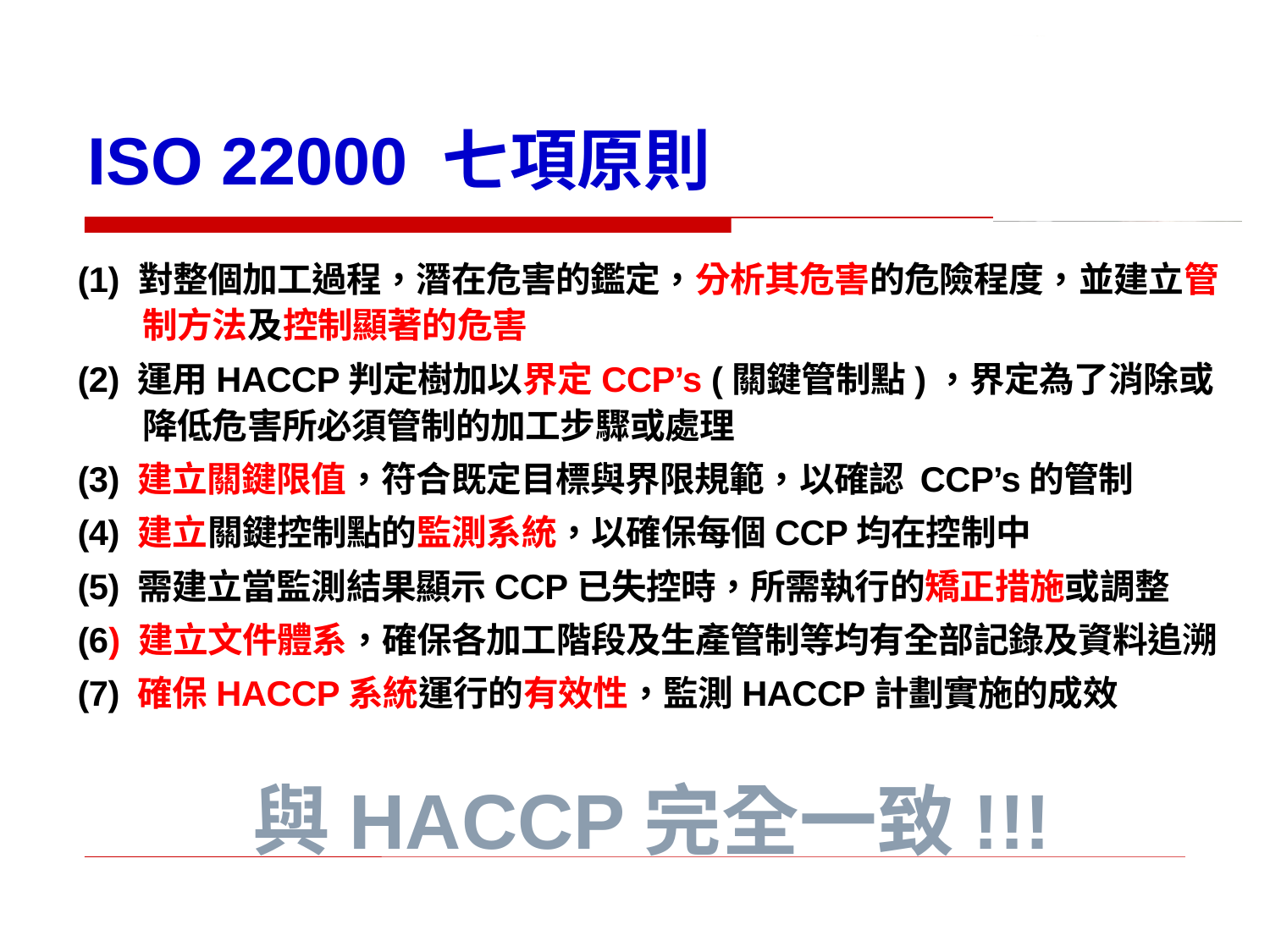

# ISO 22000 七項原則
(1) 對整個加工過程，潛在危害的鑑定，分析其危害的危險程度，並建立管制方法及控制顯著的危害
(2) 運用HACCP判定樹加以界定CCP’s (關鍵管制點)，界定為了消除或降低危害所必須管制的加工步驟或處理
(3) 建立關鍵限值，符合既定目標與界限規範，以確認 CCP’s的管制
(4) 建立關鍵控制點的監測系統，以確保每個CCP均在控制中
(5) 需建立當監測結果顯示CCP已失控時，所需執行的矯正措施或調整
(6) 建立文件體系，確保各加工階段及生產管制等均有全部記錄及資料追溯
(7) 確保HACCP系統運行的有效性，監測HACCP計劃實施的成效
與HACCP完全一致!!!